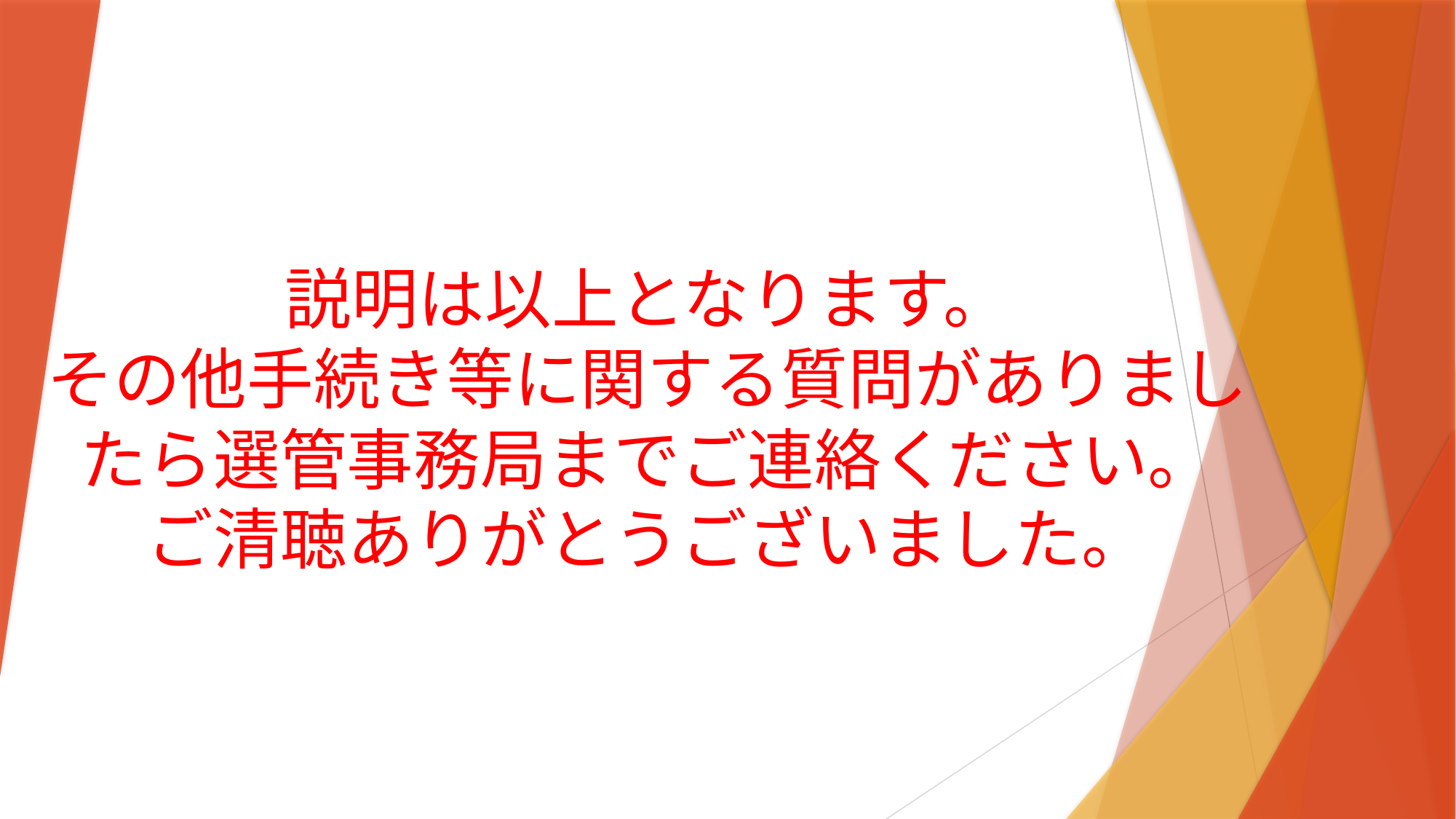

# 説明は以上となります。 その他手続き等に関する質問がありましたら選管事務局までご連絡ください。 ご清聴ありがとうございました。